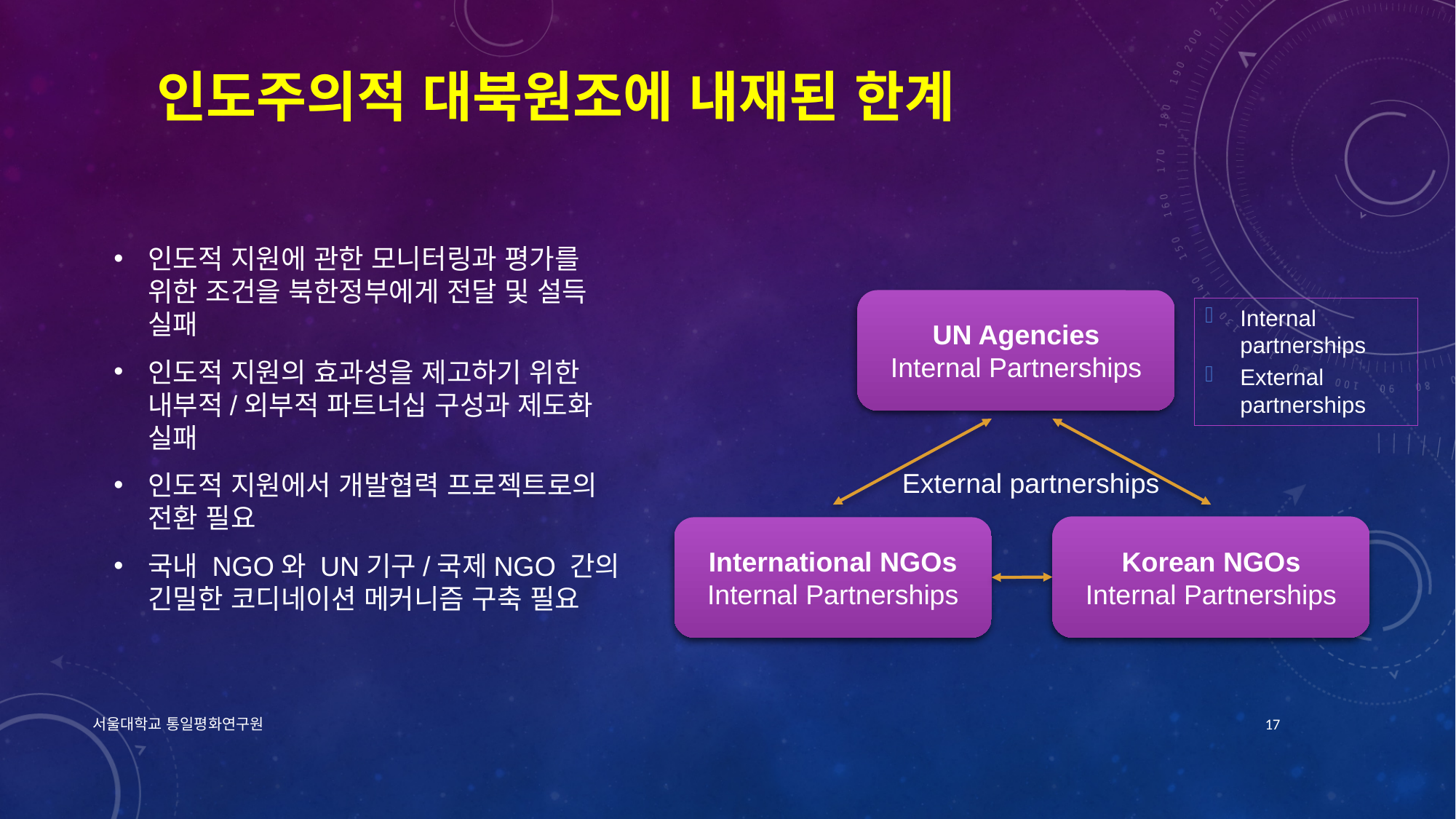

# 인도주의적 대북원조에 내재된 한계
인도적 지원에 관한 모니터링과 평가를 위한 조건을 북한정부에게 전달 및 설득 실패
인도적 지원의 효과성을 제고하기 위한 내부적/외부적 파트너십 구성과 제도화 실패
인도적 지원에서 개발협력 프로젝트로의 전환 필요
국내 NGO와 UN기구/국제NGO 간의 긴밀한 코디네이션 메커니즘 구축 필요
UN Agencies
Internal Partnerships
Internal partnerships
External partnerships
External partnerships
Korean NGOs
Internal Partnerships
International NGOs
Internal Partnerships
2019/05/14
서울대학교 통일평화연구원
17